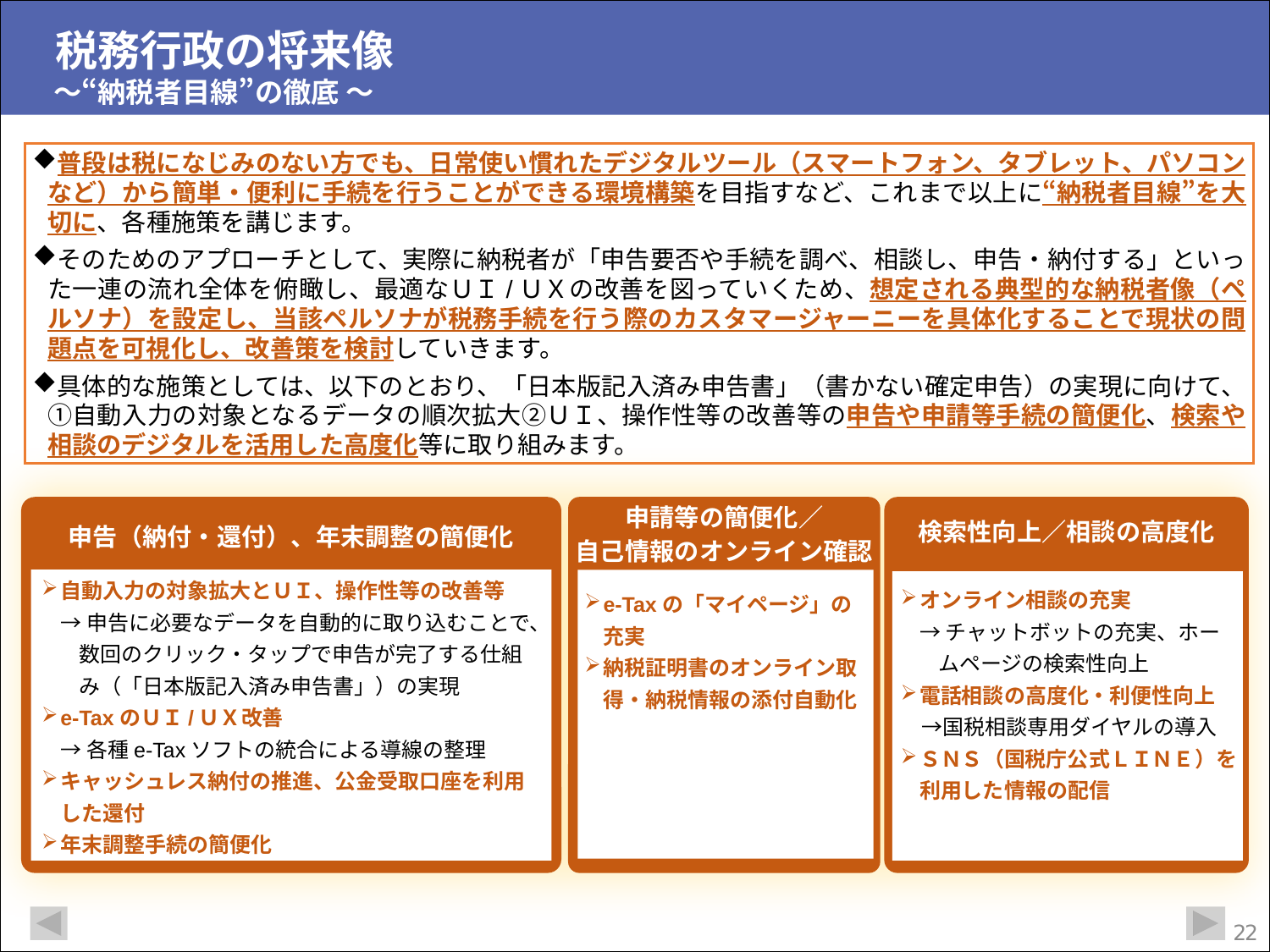

税務行政の将来像
　  ～“納税者目線”の徹底 ～

Ⅱ　納税者の利便性の向上
　納税者の利便性の向上　＜“納税者目線”の徹底＞　取組概要
普段は税になじみのない方でも、日常使い慣れたデジタルツール（スマートフォン、タブレット、パソコンなど）から簡単・便利に手続を行うことができる環境構築を目指すなど、これまで以上に“納税者目線”を大切に、各種施策を講じます。
そのためのアプローチとして、実際に納税者が「申告要否や手続を調べ、相談し、申告・納付する」といった一連の流れ全体を俯瞰し、最適なＵＩ/ＵＸの改善を図っていくため、想定される典型的な納税者像（ペルソナ）を設定し、当該ペルソナが税務手続を行う際のカスタマージャーニーを具体化することで現状の問題点を可視化し、改善策を検討していきます。
具体的な施策としては、以下のとおり、「日本版記入済み申告書」（書かない確定申告）の実現に向けて、①自動入力の対象となるデータの順次拡大②ＵＩ、操作性等の改善等の申告や申請等手続の簡便化、検索や相談のデジタルを活用した高度化等に取り組みます。

申請等の簡便化／
自己情報のオンライン確認

検索性向上／相談の高度化

申告（納付・還付）、年末調整の簡便化
自動入力の対象拡大とＵＩ、操作性等の改善等
→申告に必要なデータを自動的に取り込むことで、数回のクリック・タップで申告が完了する仕組み（「日本版記入済み申告書」）の実現
e-TaxのＵＩ/ＵＸ改善
→各種e-Taxソフトの統合による導線の整理
キャッシュレス納付の推進、公金受取口座を利用した還付
年末調整手続の簡便化

オンライン相談の充実
→チャットボットの充実、ホームページの検索性向上
電話相談の高度化・利便性向上
　→国税相談専用ダイヤルの導入
ＳＮＳ（国税庁公式ＬＩＮＥ）を利用した情報の配信
e-Taxの「マイページ」の充実
納税証明書のオンライン取得・納税情報の添付自動化
22